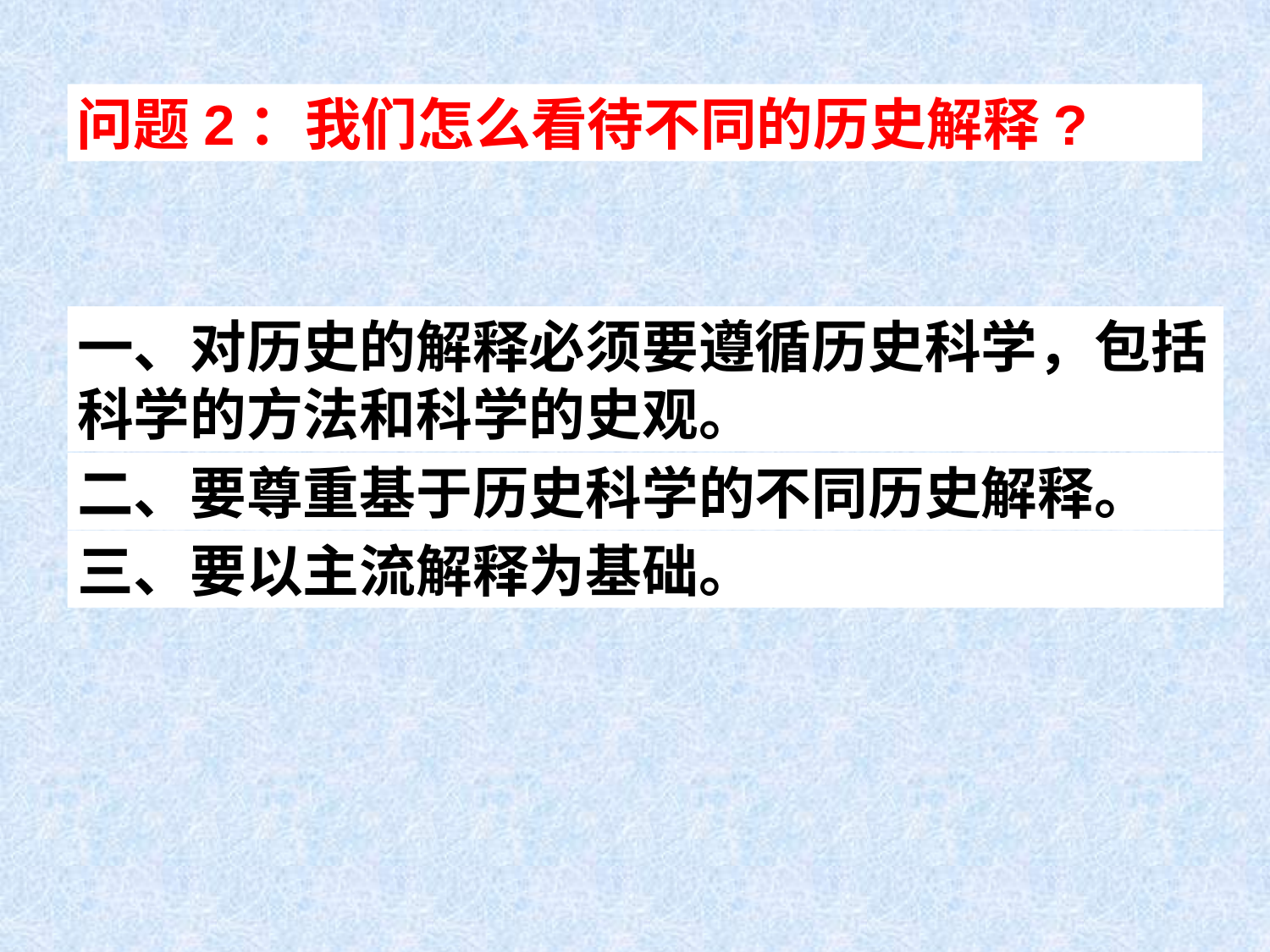

问题2：我们怎么看待不同的历史解释?
一、对历史的解释必须要遵循历史科学，包括科学的方法和科学的史观。
二、要尊重基于历史科学的不同历史解释。
三、要以主流解释为基础。